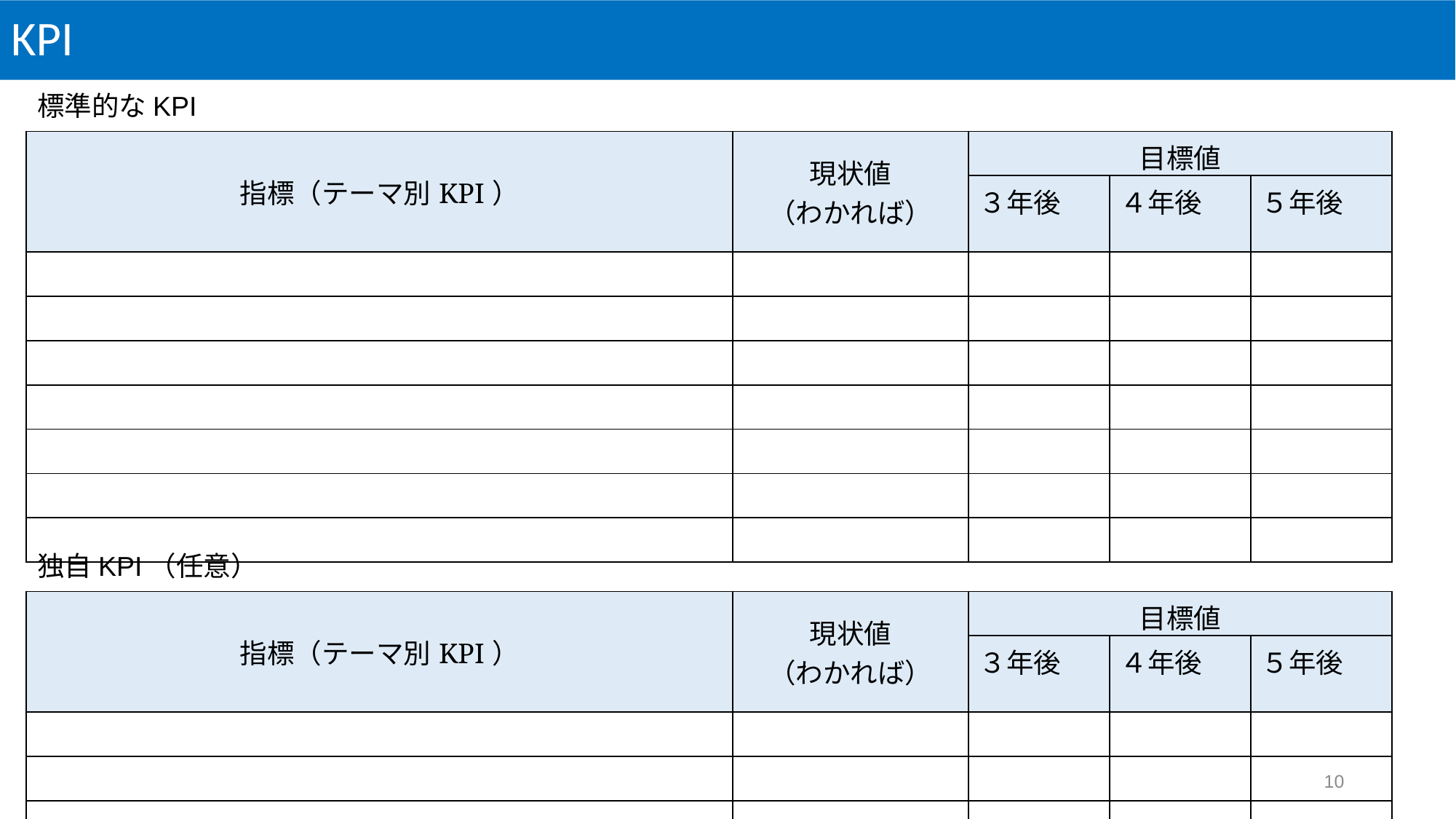

KPI
標準的なKPI
| 指標（テーマ別KPI） | 現状値 （わかれば） | 目標値 |  |  |
| --- | --- | --- | --- | --- |
|  |  | ３年後 | ４年後 | ５年後 |
|  |  |  |  |  |
|  |  |  |  |  |
|  |  |  |  |  |
|  |  |  |  |  |
|  |  |  |  |  |
|  |  |  |  |  |
|  |  |  |  |  |
独自KPI（任意）
| 指標（テーマ別KPI） | 現状値 （わかれば） | 目標値 |  |  |
| --- | --- | --- | --- | --- |
|  |  | ３年後 | ４年後 | ５年後 |
|  |  |  |  |  |
|  |  |  |  |  |
|  |  |  |  |  |
10